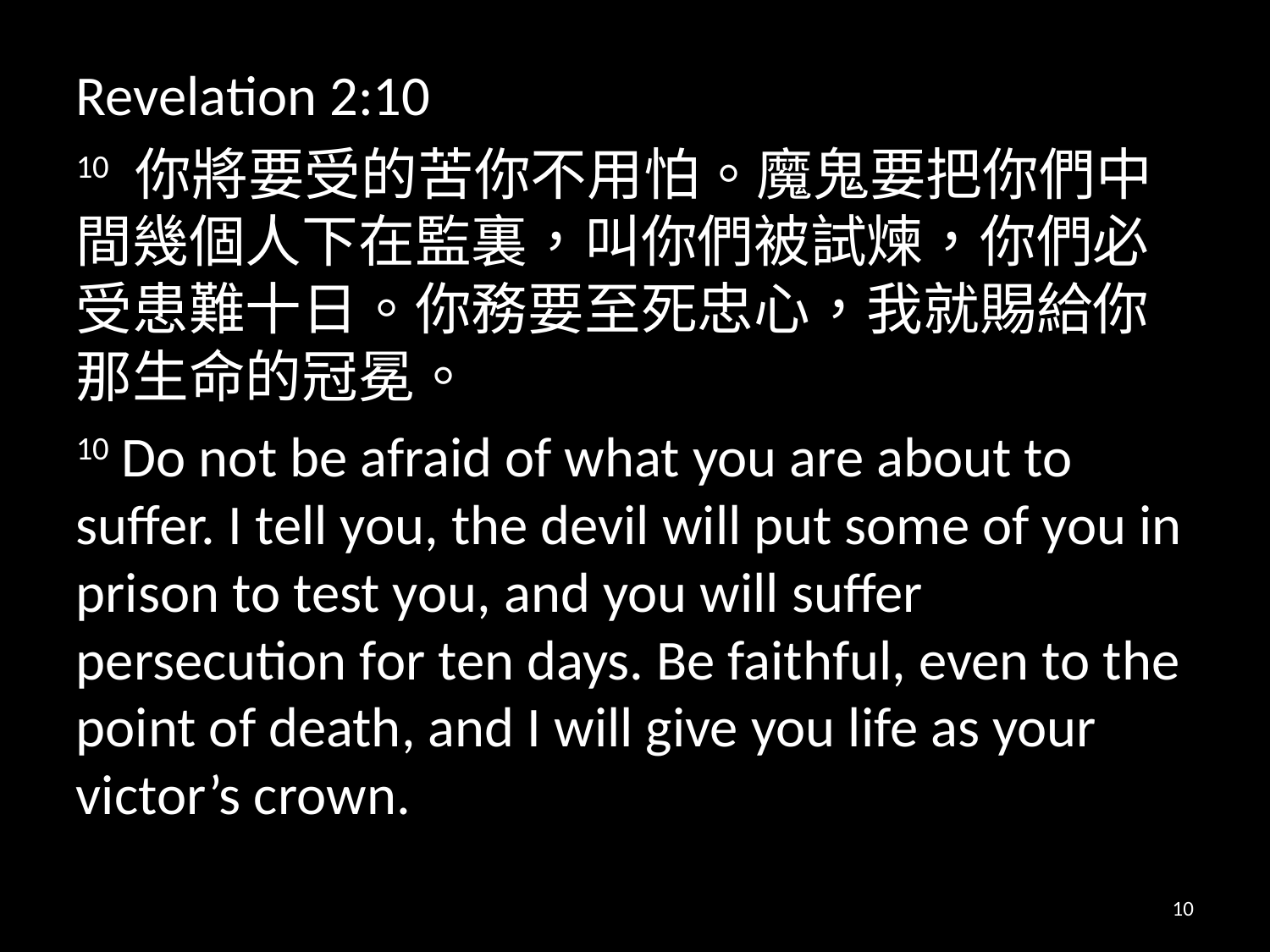

Revelation 2:10
10 你將要受的苦你不用怕。魔鬼要把你們中間幾個人下在監裏，叫你們被試煉，你們必受患難十日。你務要至死忠心，我就賜給你那生命的冠冕。
10 Do not be afraid of what you are about to suffer. I tell you, the devil will put some of you in prison to test you, and you will suffer persecution for ten days. Be faithful, even to the point of death, and I will give you life as your victor’s crown.

10